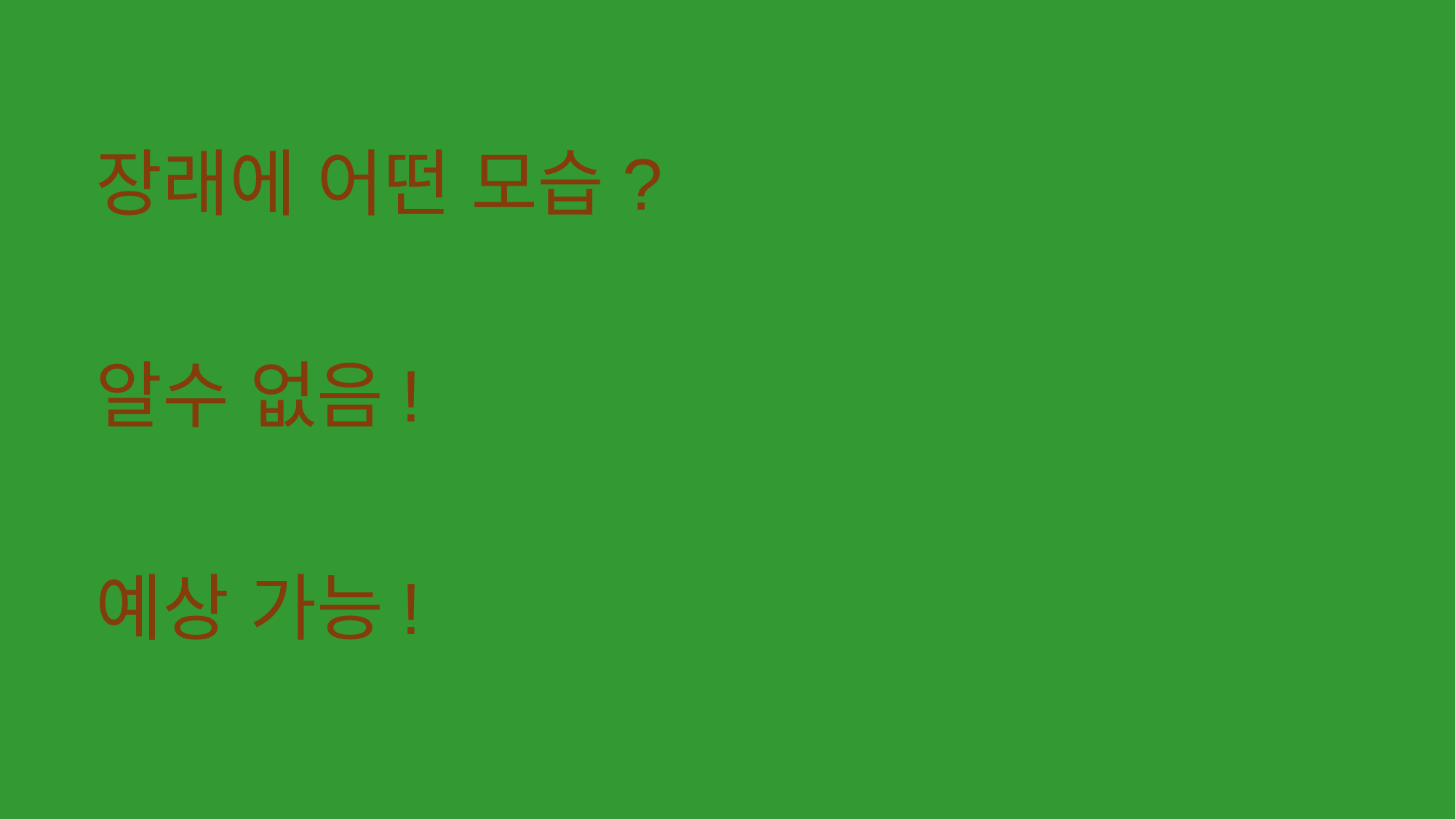

장래에 어떤 모습?
알수 없음!
예상 가능!